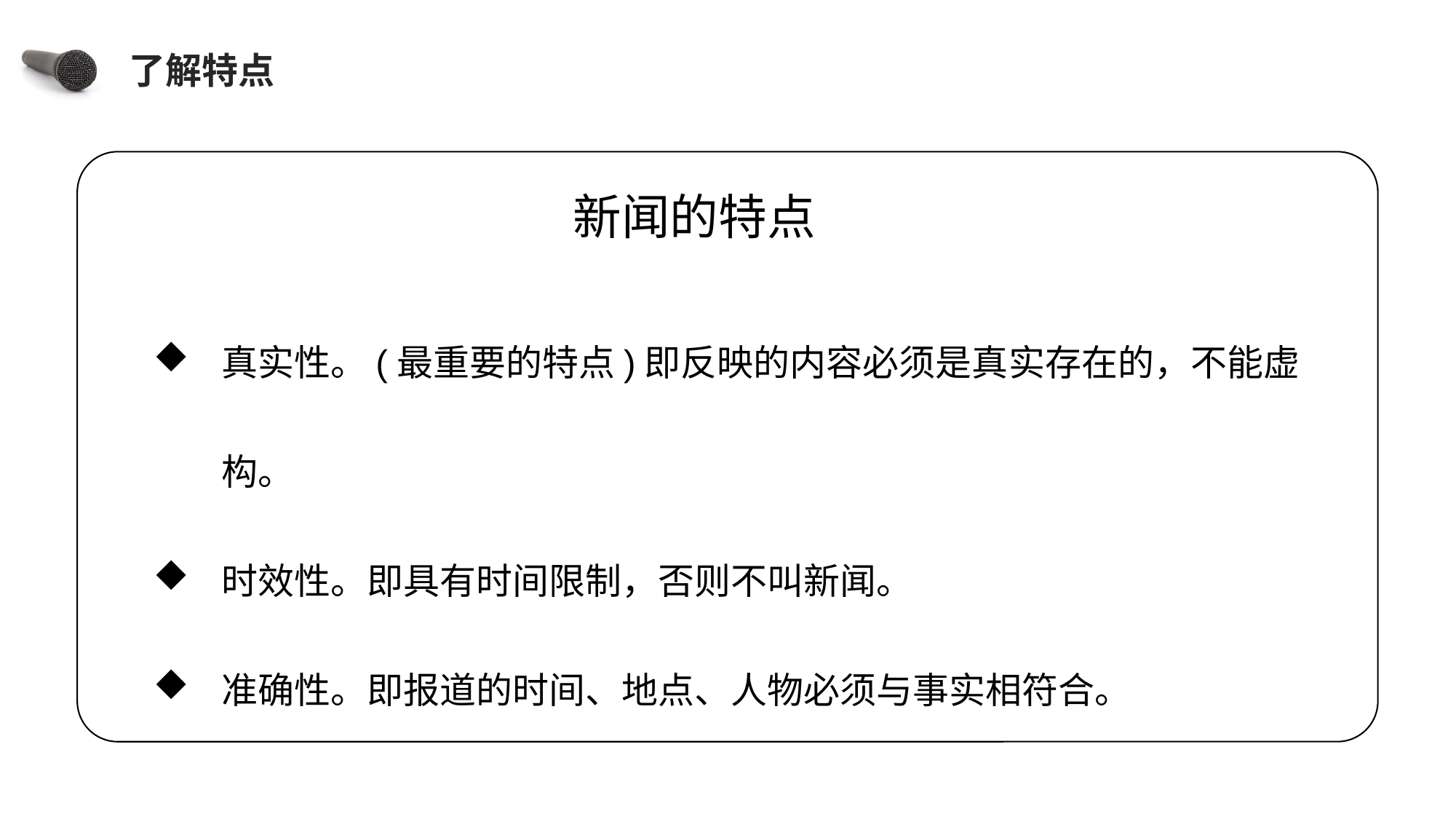

了解特点
新闻的特点
真实性。(最重要的特点)即反映的内容必须是真实存在的，不能虚构。
时效性。即具有时间限制，否则不叫新闻。
准确性。即报道的时间、地点、人物必须与事实相符合。